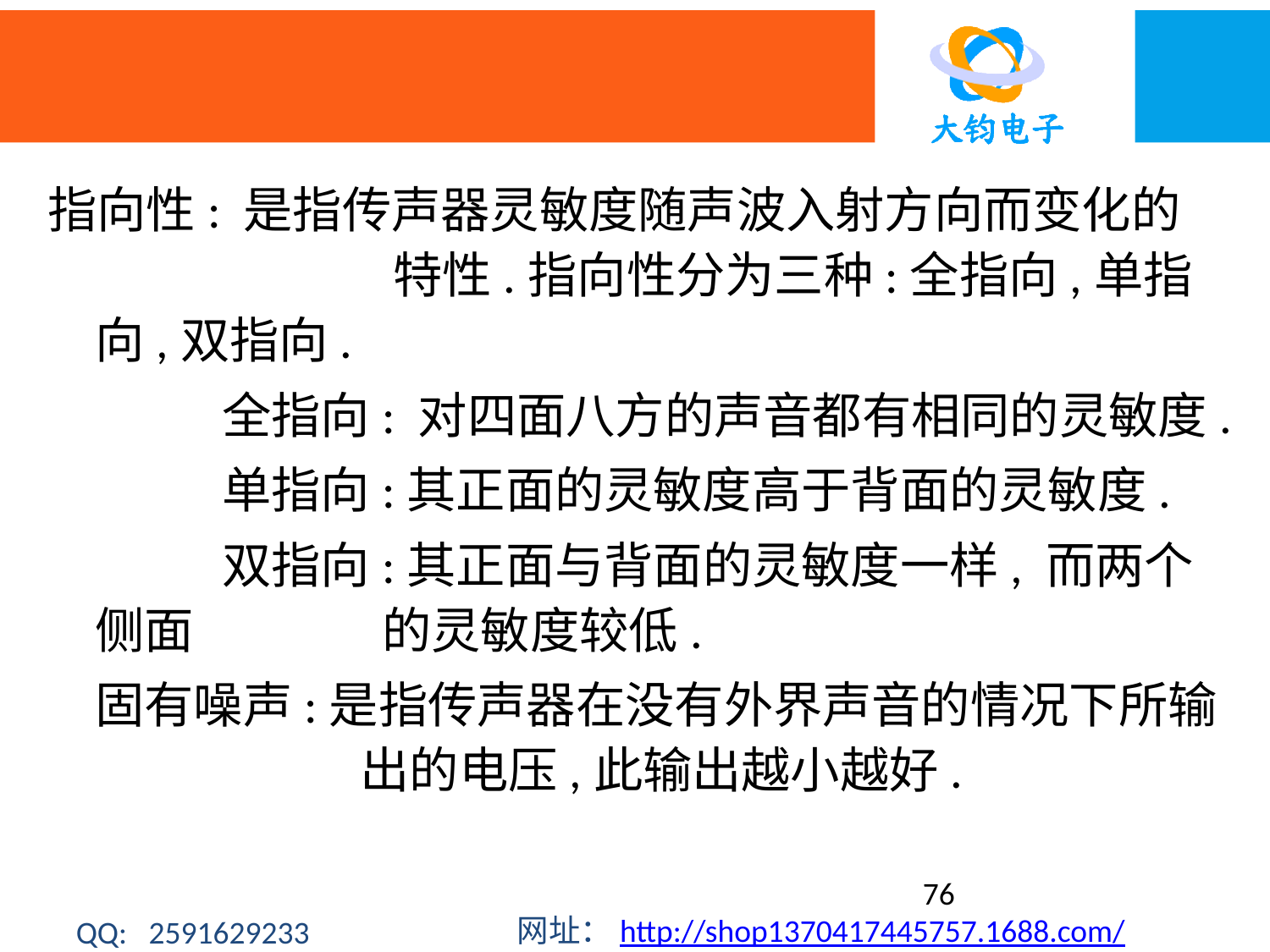

指向性: 是指传声器灵敏度随声波入射方向而变化的	       	    特性.指向性分为三种:全指向,单指向,双指向.
		全指向: 对四面八方的声音都有相同的灵敏度.
		单指向:其正面的灵敏度高于背面的灵敏度.
		双指向:其正面与背面的灵敏度一样, 而两个侧面		   的灵敏度较低.
	固有噪声:是指传声器在没有外界声音的情况下所输		 出的电压,此输出越小越好.
76